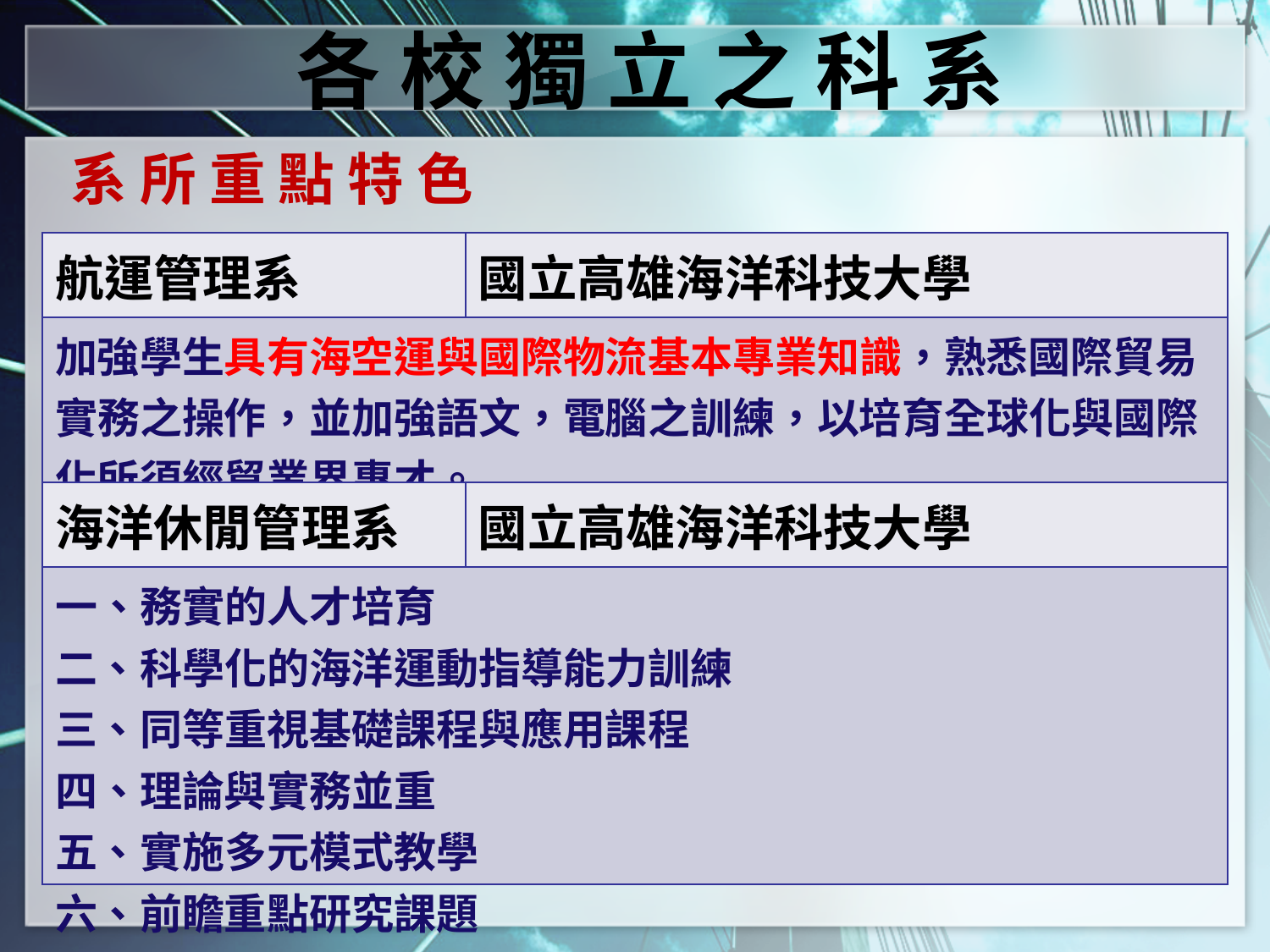

各 校 獨 立 之 科 系
系 所 重 點 特 色
| 航運管理系 | 國立高雄海洋科技大學 |
| --- | --- |
| 加強學生具有海空運與國際物流基本專業知識，熟悉國際貿易實務之操作，並加強語文，電腦之訓練，以培育全球化與國際化所須經貿業界專才。 |  |
| 海洋休閒管理系 | 國立高雄海洋科技大學 |
| 一、務實的人才培育 二、科學化的海洋運動指導能力訓練 三、同等重視基礎課程與應用課程 四、理論與實務並重 五、實施多元模式教學 六、前瞻重點研究課題 |  |